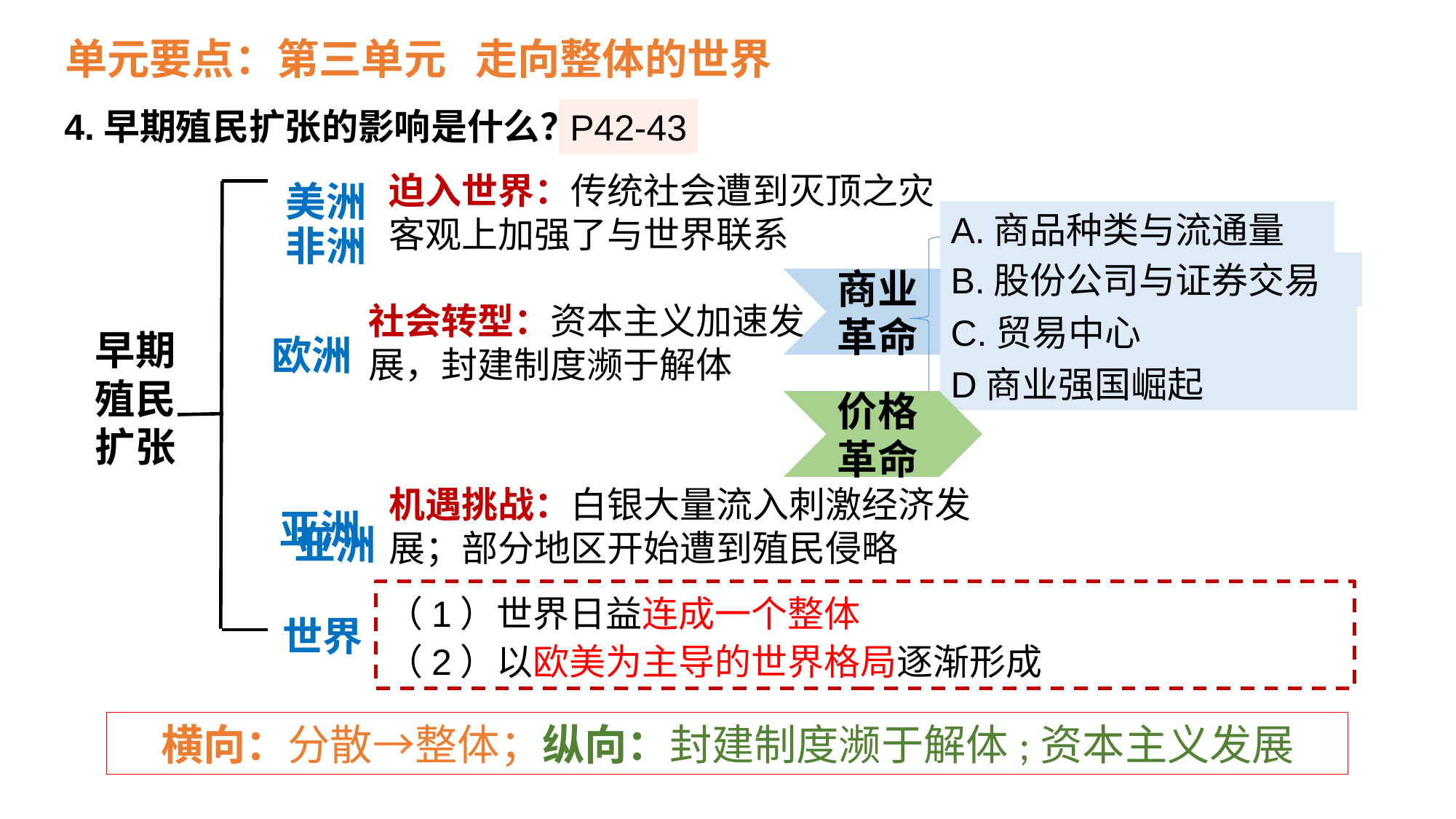

单元要点：第三单元   走向整体的世界
4.早期殖民扩张的影响是什么？
P42-43
迫入世界：传统社会遭到灭顶之灾
客观上加强了与世界联系
美洲
A.商品种类与流通量
非洲

B.股份公司与证券交易
商业
革命
社会转型：资本主义加速发展，封建制度濒于解体
C.贸易中心
早期殖民扩张
欧洲
D商业强国崛起
价格
革命
机遇挑战：白银大量流入刺激经济发展；部分地区开始遭到殖民侵略
亚洲
亚洲
（1）世界日益连成一个整体
（2）以欧美为主导的世界格局逐渐形成
世界
横向：分散→整体；纵向：封建制度濒于解体;资本主义发展